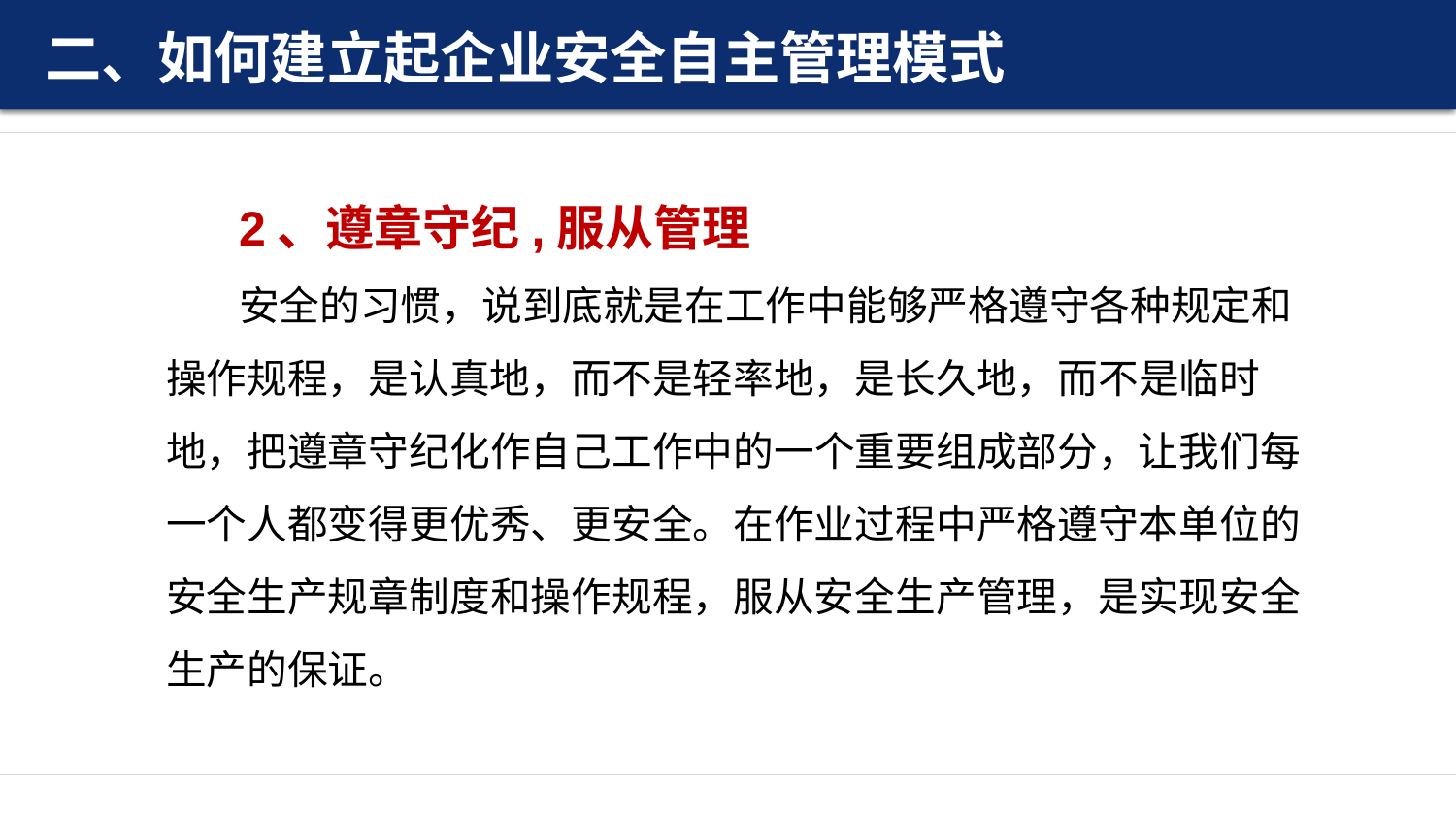

二、如何建立起企业安全自主管理模式
2、遵章守纪,服从管理
安全的习惯，说到底就是在工作中能够严格遵守各种规定和操作规程，是认真地，而不是轻率地，是长久地，而不是临时地，把遵章守纪化作自己工作中的一个重要组成部分，让我们每一个人都变得更优秀、更安全。在作业过程中严格遵守本单位的安全生产规章制度和操作规程，服从安全生产管理，是实现安全生产的保证。